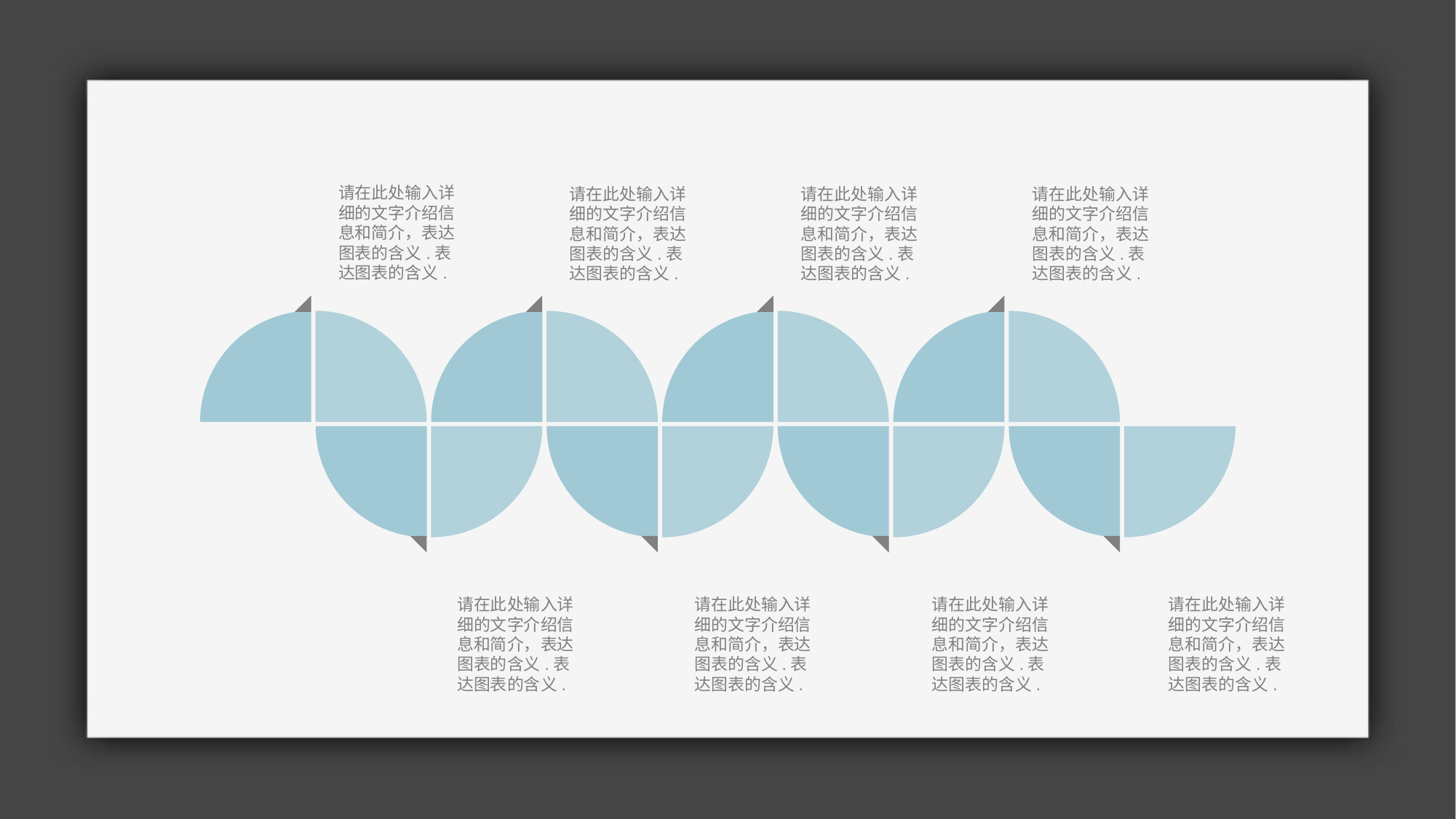

请在此处输入详细的文字介绍信息和简介，表达图表的含义.表达图表的含义.
请在此处输入详细的文字介绍信息和简介，表达图表的含义.表达图表的含义.
请在此处输入详细的文字介绍信息和简介，表达图表的含义.表达图表的含义.
请在此处输入详细的文字介绍信息和简介，表达图表的含义.表达图表的含义.

请在此处输入详细的文字介绍信息和简介，表达图表的含义.表达图表的含义.
请在此处输入详细的文字介绍信息和简介，表达图表的含义.表达图表的含义.
请在此处输入详细的文字介绍信息和简介，表达图表的含义.表达图表的含义.
请在此处输入详细的文字介绍信息和简介，表达图表的含义.表达图表的含义.